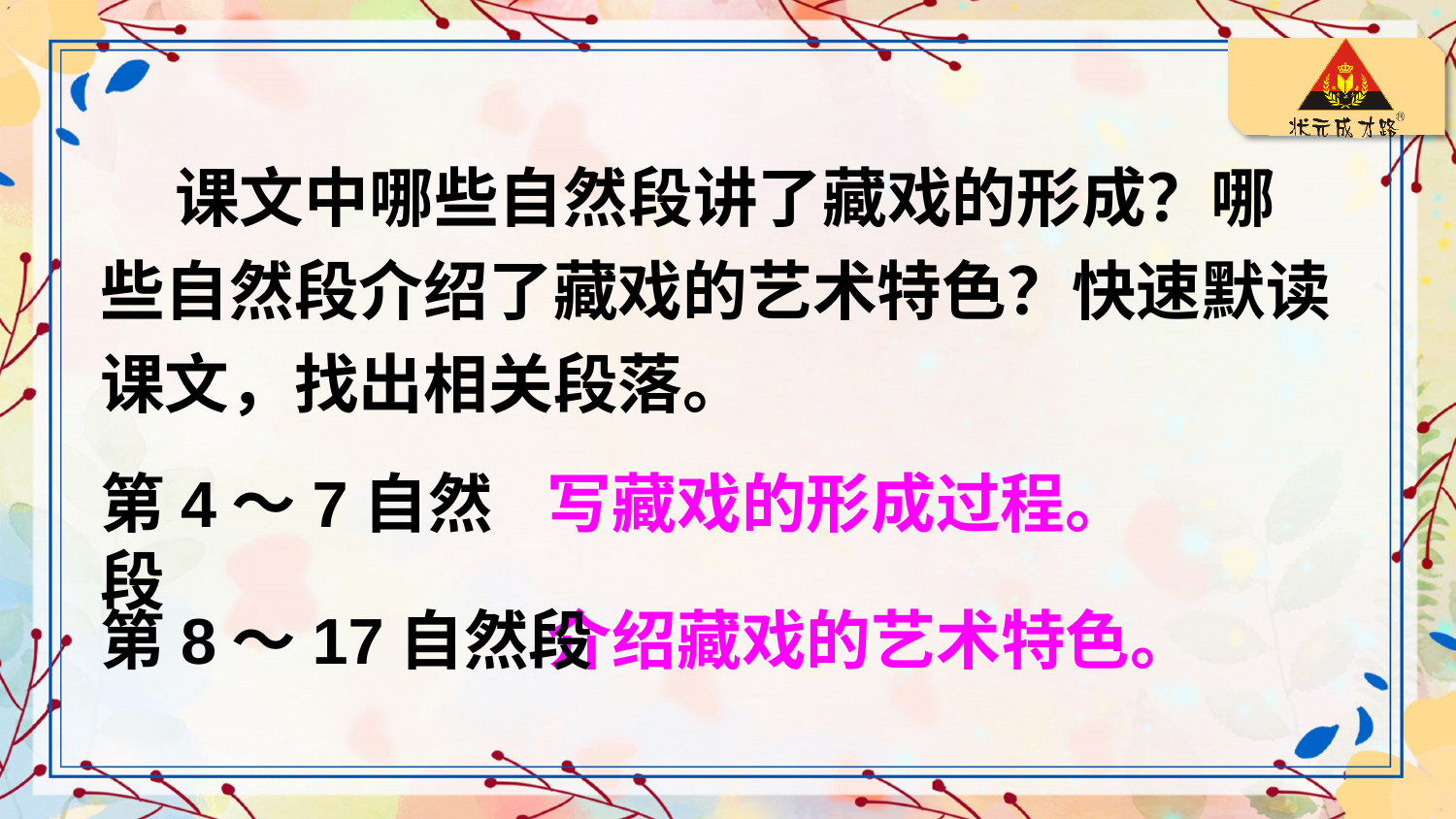

课文中哪些自然段讲了藏戏的形成？哪些自然段介绍了藏戏的艺术特色？快速默读课文，找出相关段落。
第4～7自然段
写藏戏的形成过程。
第8～17自然段
介绍藏戏的艺术特色。